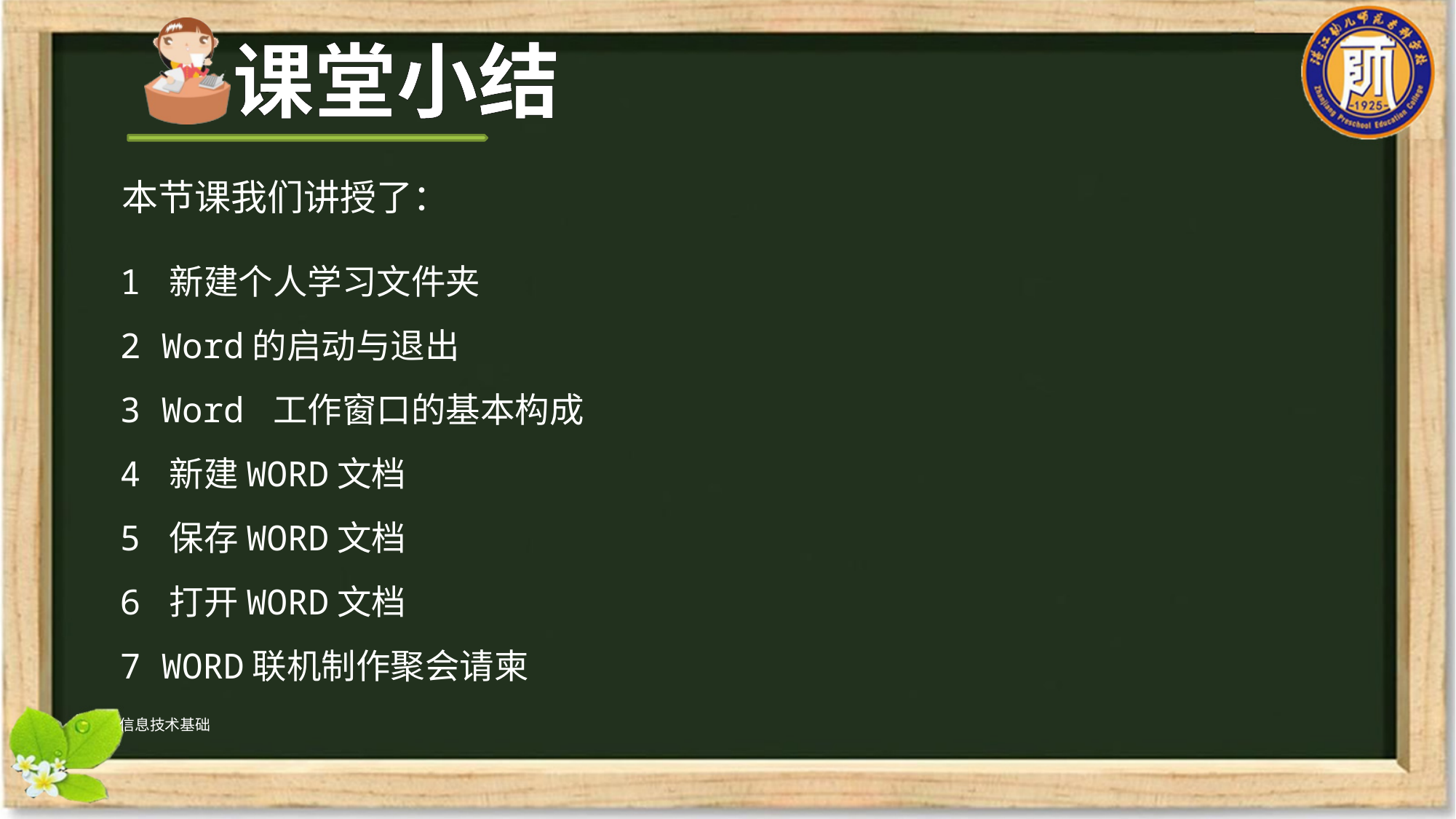

#
1 新建个人学习文件夹
2 Word的启动与退出
3 Word 工作窗口的基本构成
4 新建WORD文档
5 保存WORD文档
6 打开WORD文档
7 WORD联机制作聚会请柬
信息技术基础